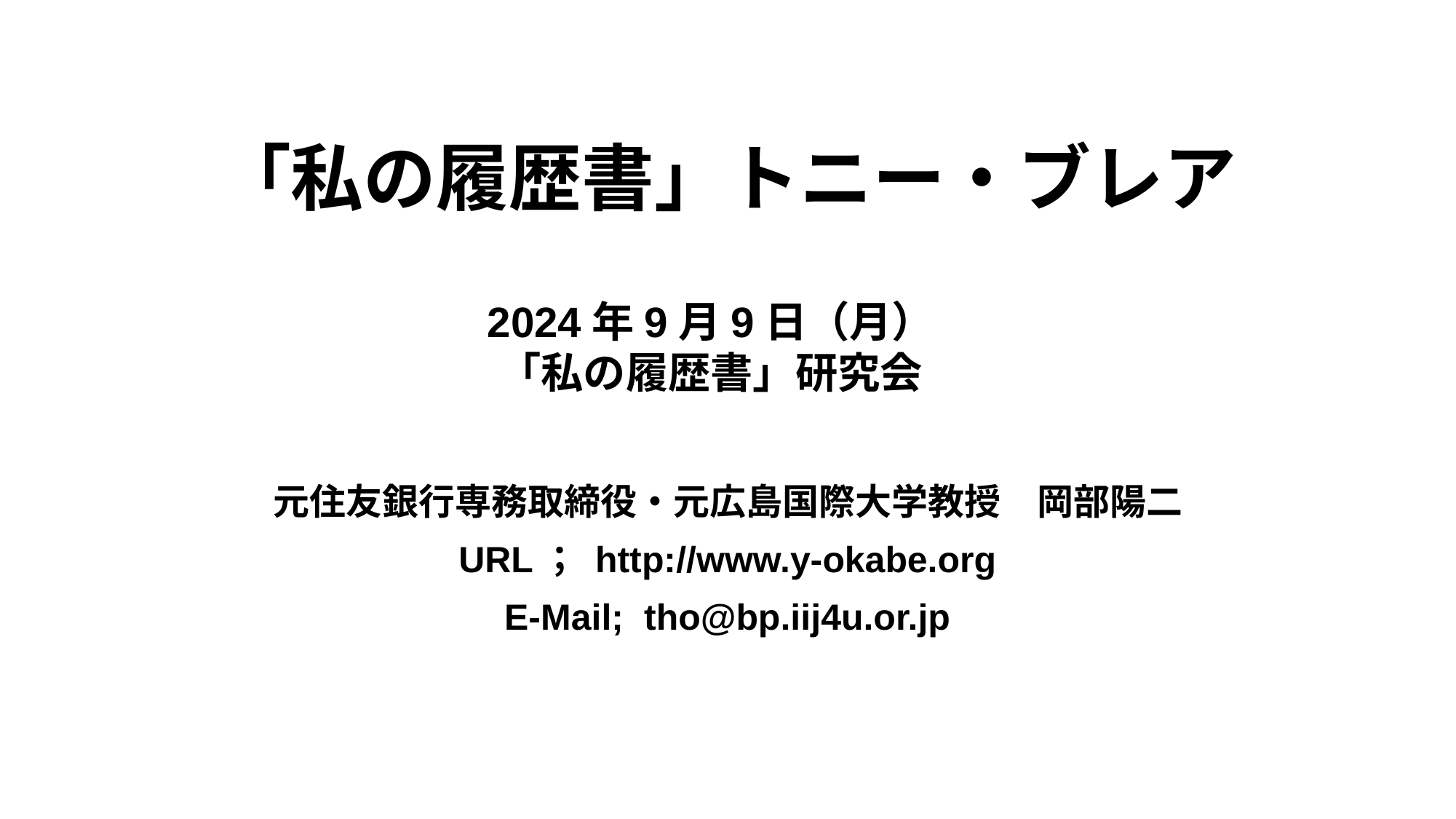

# 「私の履歴書」トニー・ブレア
2024年9月9日（月）
「私の履歴書」研究会
元住友銀行専務取締役・元広島国際大学教授　岡部陽二
URL； http://www.y-okabe.org
E-Mail;  tho@bp.iij4u.or.jp